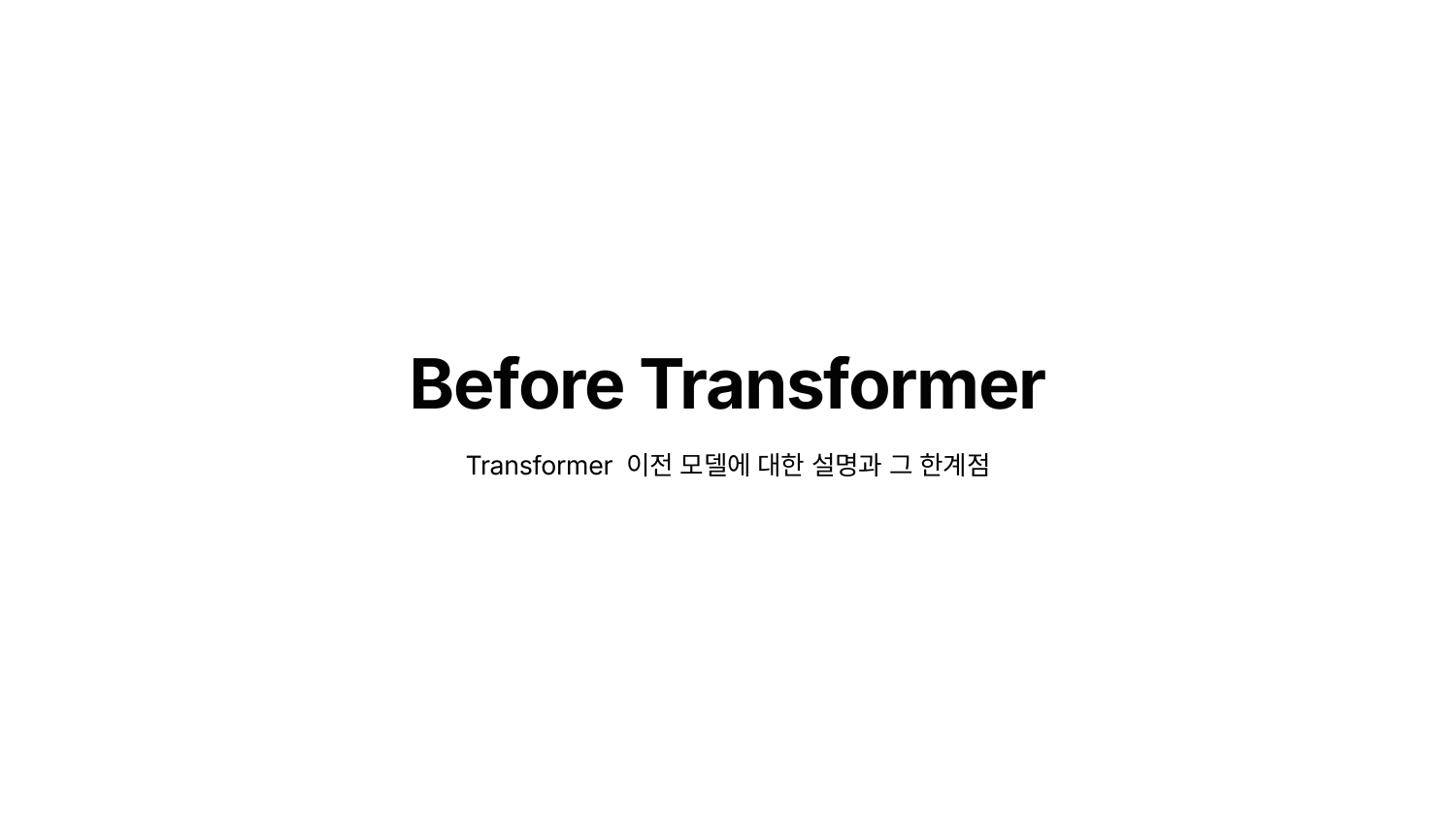

Before Transformer
Transformer 이전 모델에 대한 설명과 그 한계점